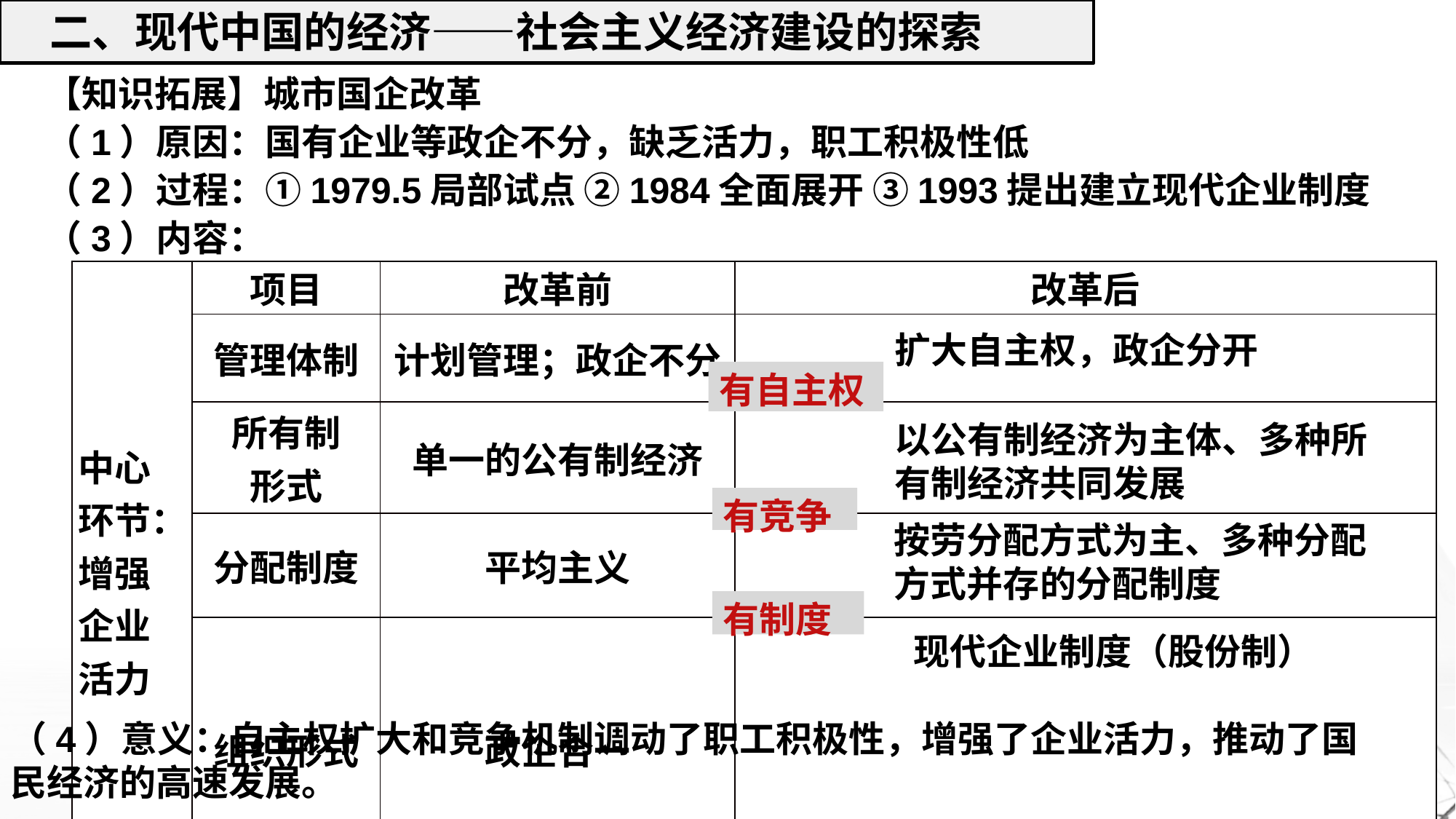

二、现代中国的经济——社会主义经济建设的探索
【知识拓展】城市国企改革
（1）原因：国有企业等政企不分，缺乏活力，职工积极性低
（2）过程：①1979.5局部试点 ②1984全面展开 ③1993提出建立现代企业制度
（3）内容：
| 中心环节：增强企业活力 | 项目 | 改革前 | 改革后 |
| --- | --- | --- | --- |
|  | 管理体制 | 计划管理；政企不分 |  |
|  | 所有制 形式 | 单一的公有制经济 |  |
|  | 分配制度 | 平均主义 |  |
|  | 组织形式 | 政企合一 |  |
扩大自主权，政企分开
有自主权
以公有制经济为主体、多种所有制经济共同发展
有竞争
按劳分配方式为主、多种分配方式并存的分配制度
有制度
现代企业制度（股份制）
（4）意义：自主权扩大和竞争机制调动了职工积极性，增强了企业活力，推动了国民经济的高速发展。